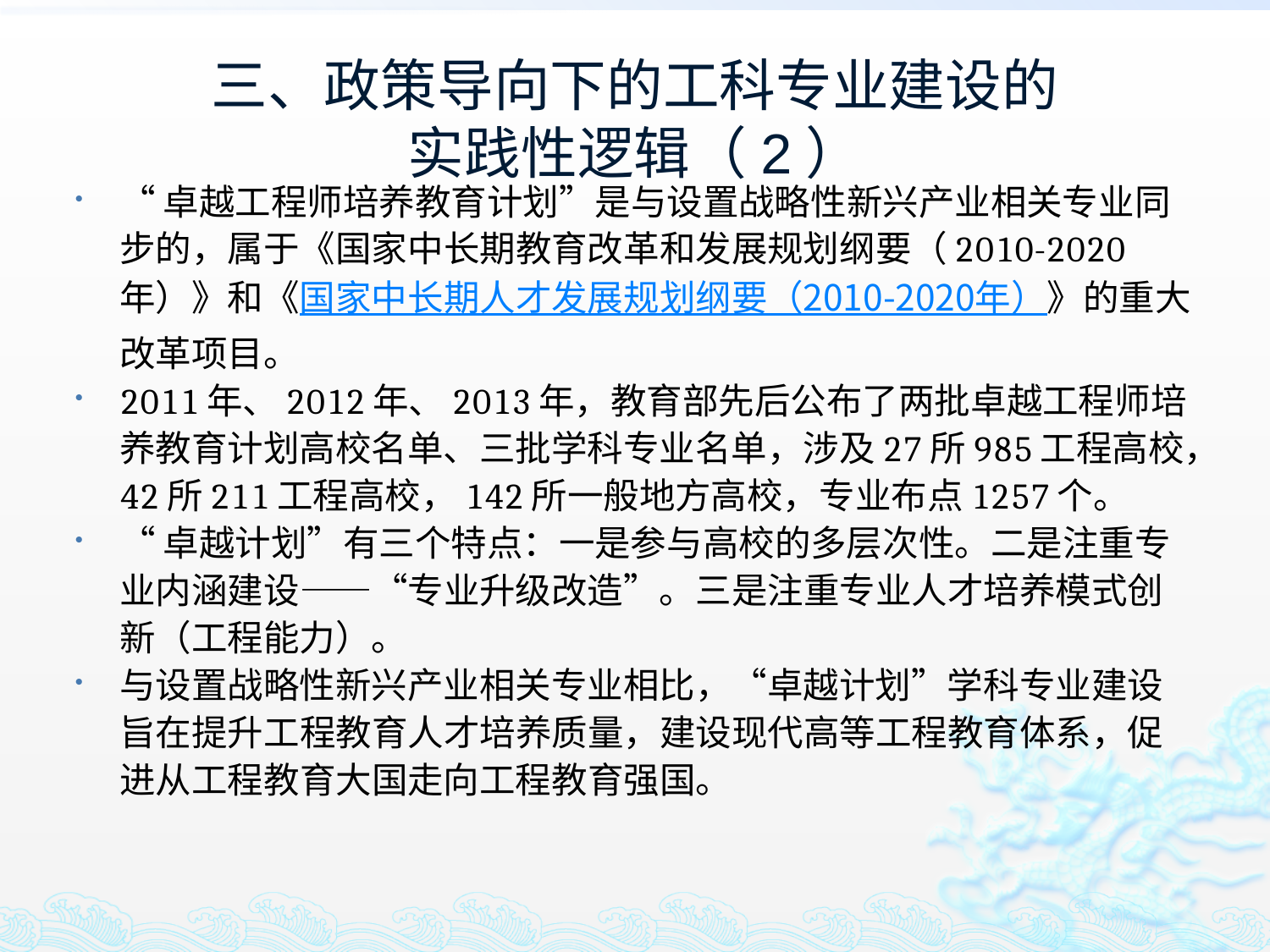

# 三、政策导向下的工科专业建设的 实践性逻辑（2）
“卓越工程师培养教育计划”是与设置战略性新兴产业相关专业同步的，属于《国家中长期教育改革和发展规划纲要（2010-2020年）》和《国家中长期人才发展规划纲要（2010-2020年）》的重大改革项目。
2011年、2012年、2013年，教育部先后公布了两批卓越工程师培养教育计划高校名单、三批学科专业名单，涉及27所985工程高校，42所211工程高校，142所一般地方高校，专业布点1257个。
“卓越计划”有三个特点：一是参与高校的多层次性。二是注重专业内涵建设——“专业升级改造”。三是注重专业人才培养模式创新（工程能力）。
与设置战略性新兴产业相关专业相比，“卓越计划”学科专业建设旨在提升工程教育人才培养质量，建设现代高等工程教育体系，促进从工程教育大国走向工程教育强国。